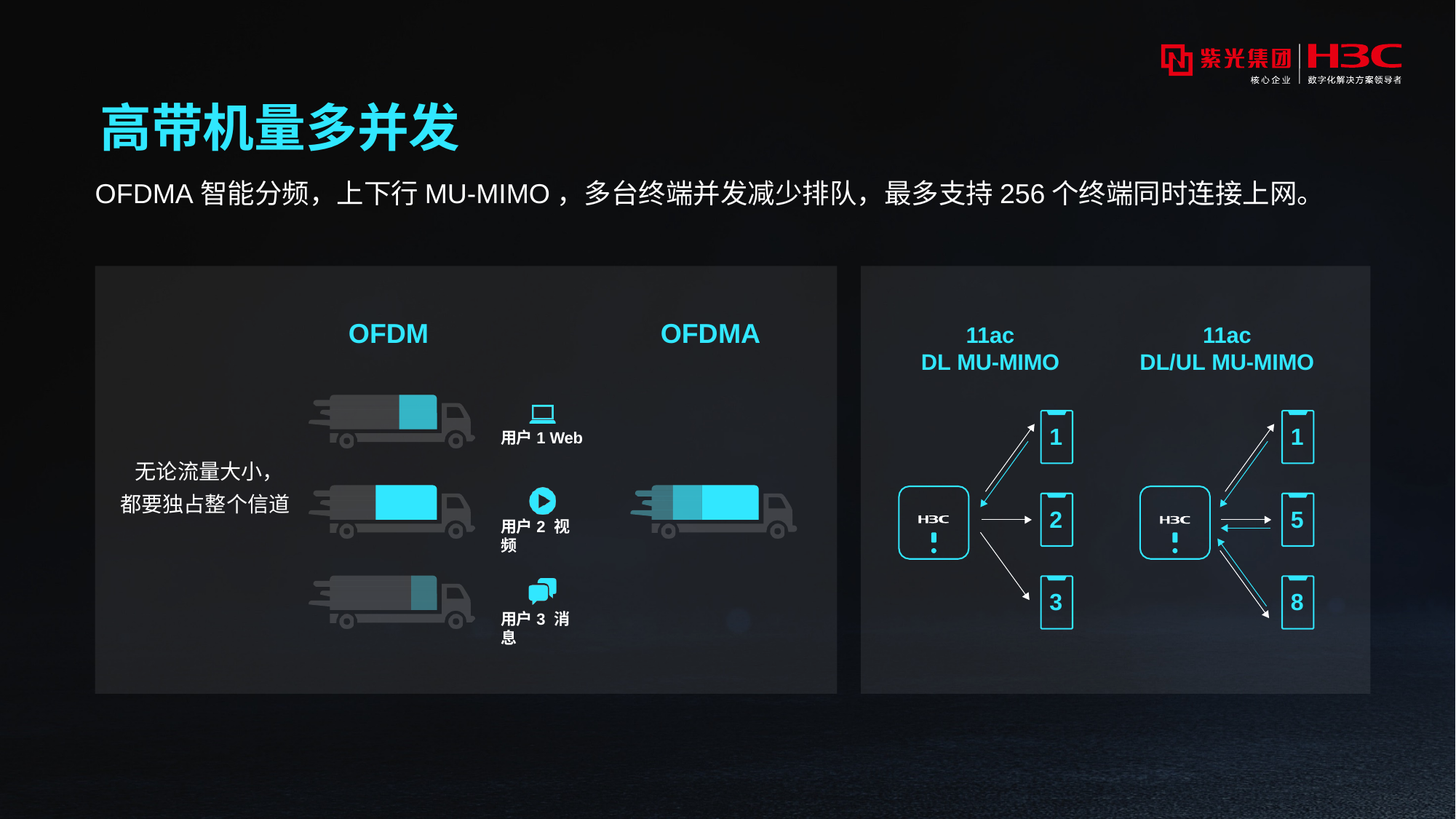

# 高带机量多并发
OFDMA智能分频，上下行MU-MIMO，多台终端并发减少排队，最多支持256个终端同时连接上网。

OFDM
OFDMA
11ac
DL MU-MIMO
11ac
DL/UL MU-MIMO

1
1

用户1 Web

无论流量大小，都要独占整个信道

2
5
用户2 视频

3
8

用户3 消息